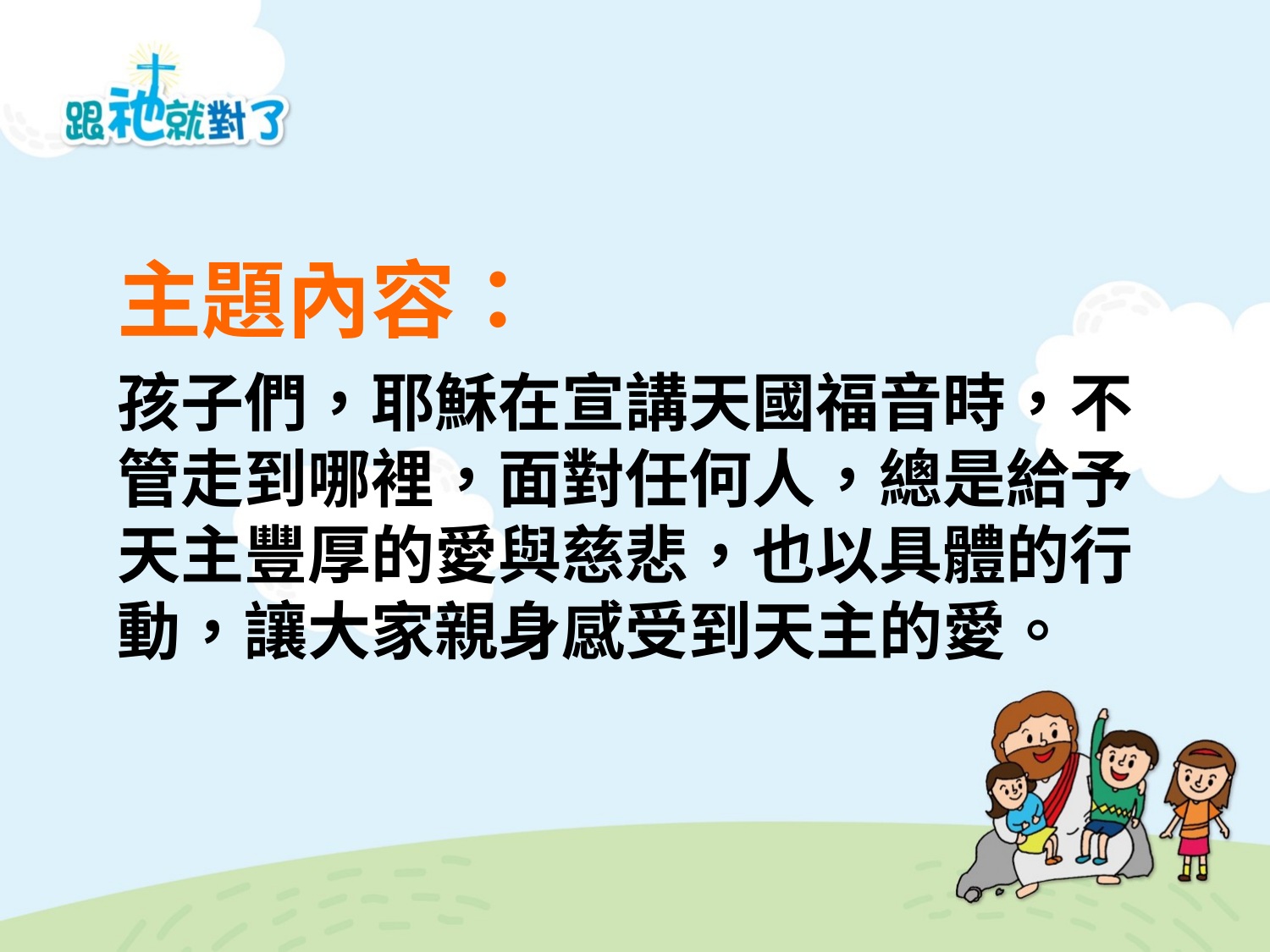

主題內容：
孩子們，耶穌在宣講天國福音時，不管走到哪裡，面對任何人，總是給予天主豐厚的愛與慈悲，也以具體的行動，讓大家親身感受到天主的愛。